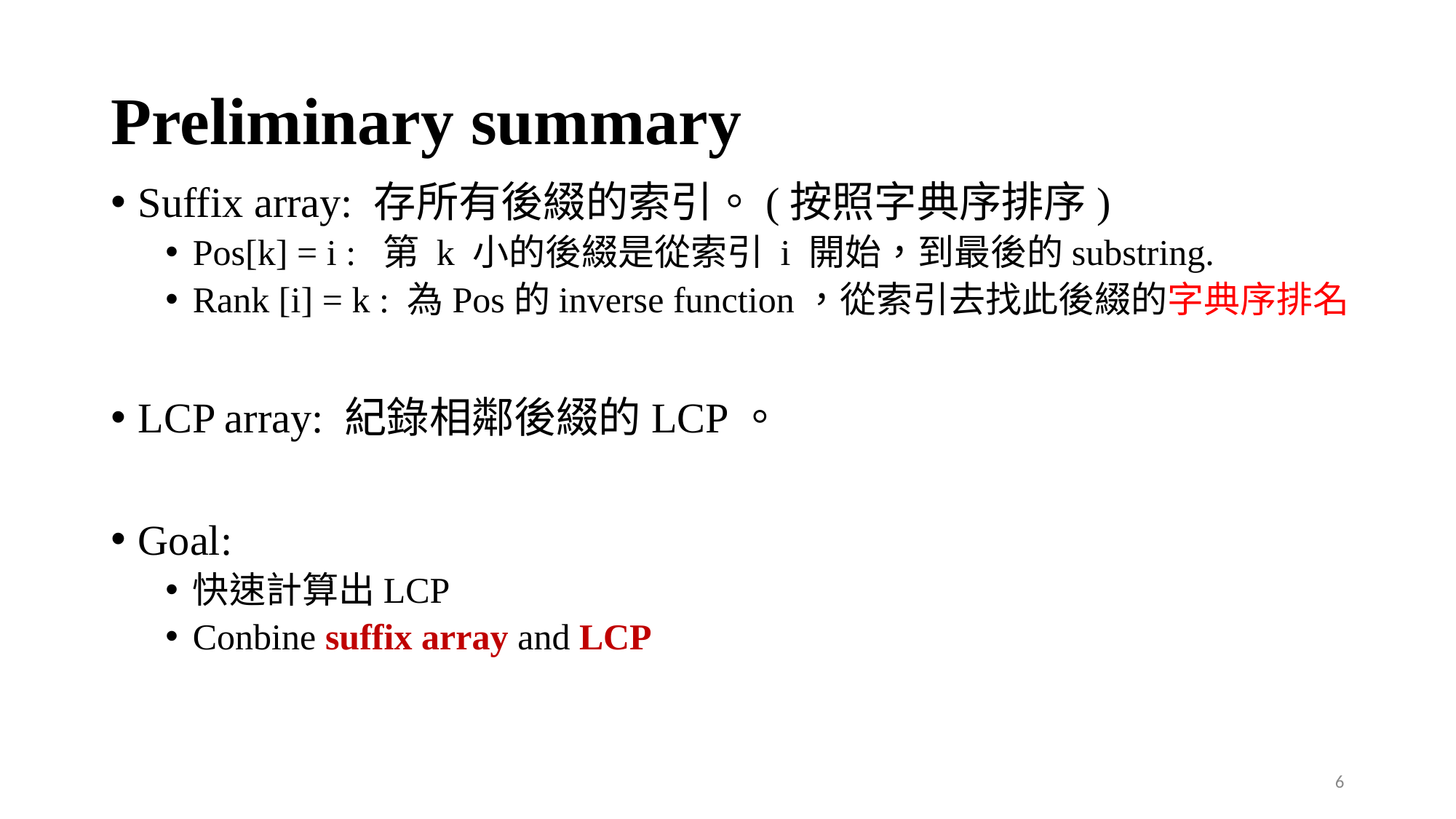

# Preliminary summary
Suffix array: 存所有後綴的索引。(按照字典序排序)
Pos[k] = i :  第 k 小的後綴是從索引 i 開始，到最後的substring.
Rank [i] = k : 為Pos的inverse function，從索引去找此後綴的字典序排名

LCP array: 紀錄相鄰後綴的LCP。

Goal:
快速計算出LCP
Conbine suffix array and LCP

6